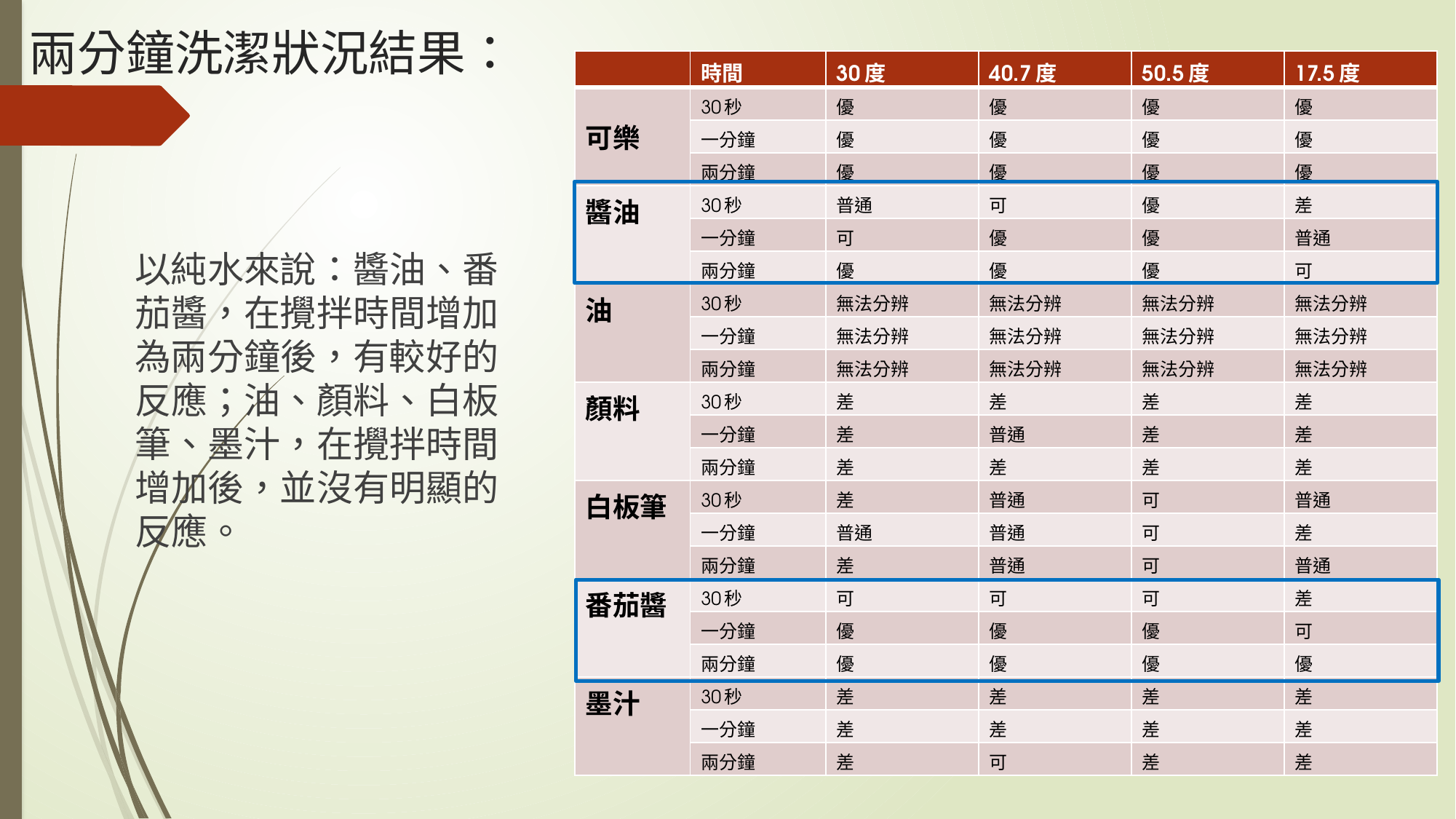

# 兩分鐘洗潔狀況結果：
|  | 時間 | 30度 | 40.7度 | 50.5度 | 17.5度 |
| --- | --- | --- | --- | --- | --- |
| 可樂 | 30秒 | 優 | 優 | 優 | 優 |
|  | 一分鐘 | 優 | 優 | 優 | 優 |
|  | 兩分鐘 | 優 | 優 | 優 | 優 |
| 醬油 | 30秒 | 普通 | 可 | 優 | 差 |
|  | 一分鐘 | 可 | 優 | 優 | 普通 |
|  | 兩分鐘 | 優 | 優 | 優 | 可 |
| 油 | 30秒 | 無法分辨 | 無法分辨 | 無法分辨 | 無法分辨 |
|  | 一分鐘 | 無法分辨 | 無法分辨 | 無法分辨 | 無法分辨 |
|  | 兩分鐘 | 無法分辨 | 無法分辨 | 無法分辨 | 無法分辨 |
| 顏料 | 30秒 | 差 | 差 | 差 | 差 |
|  | 一分鐘 | 差 | 普通 | 差 | 差 |
|  | 兩分鐘 | 差 | 差 | 差 | 差 |
| 白板筆 | 30秒 | 差 | 普通 | 可 | 普通 |
|  | 一分鐘 | 普通 | 普通 | 可 | 差 |
|  | 兩分鐘 | 差 | 普通 | 可 | 普通 |
| 番茄醬 | 30秒 | 可 | 可 | 可 | 差 |
|  | 一分鐘 | 優 | 優 | 優 | 可 |
|  | 兩分鐘 | 優 | 優 | 優 | 優 |
| 墨汁 | 30秒 | 差 | 差 | 差 | 差 |
|  | 一分鐘 | 差 | 差 | 差 | 差 |
|  | 兩分鐘 | 差 | 可 | 差 | 差 |

以純水來說：醬油、番茄醬，在攪拌時間增加為兩分鐘後，有較好的反應；油、顏料、白板筆、墨汁，在攪拌時間增加後，並沒有明顯的反應。